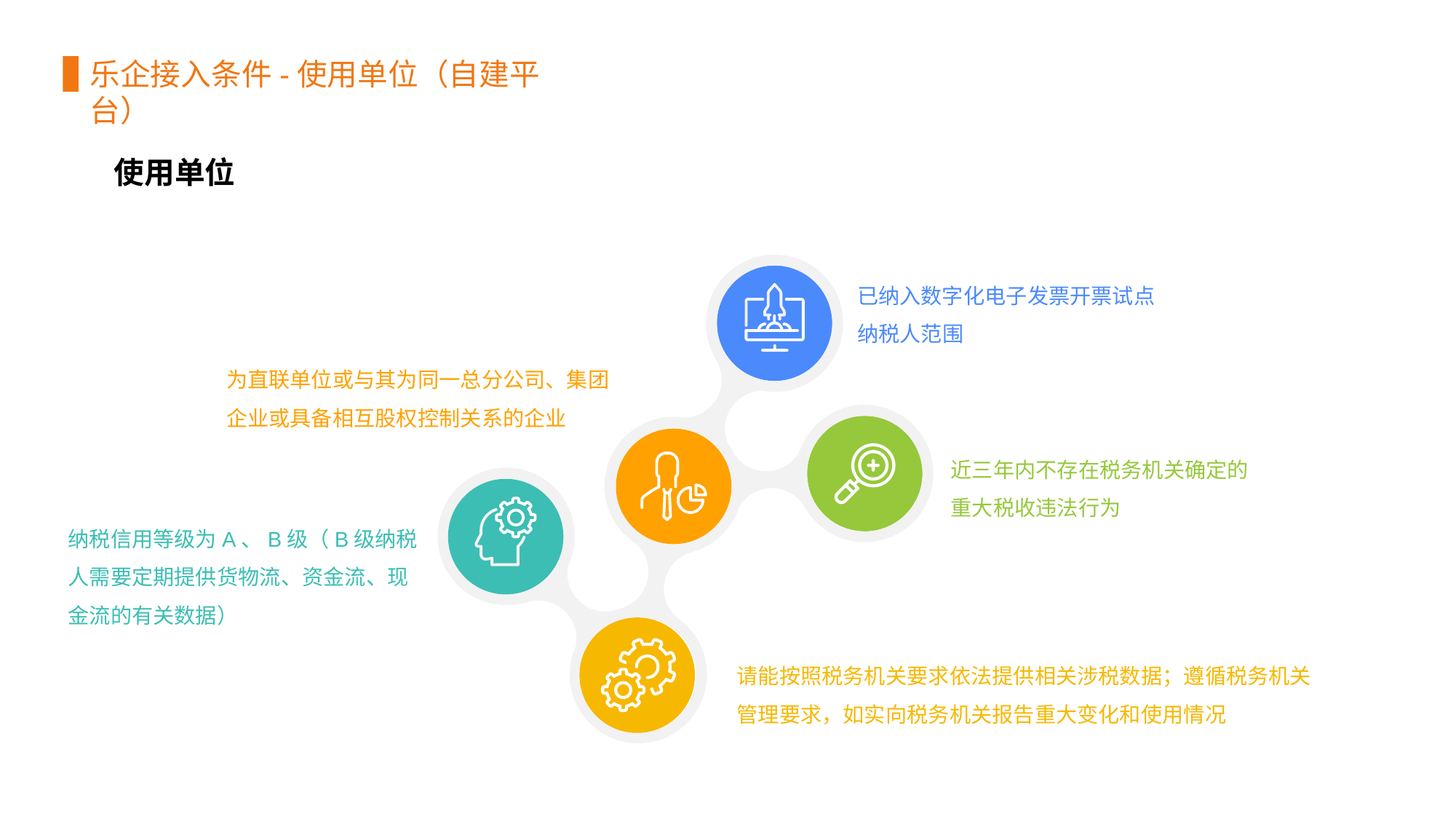

乐企接入条件-使用单位（自建平台）
使用单位

已纳入数字化电子发票开票试点纳税人范围

为直联单位或与其为同一总分公司、集团企业或具备相互股权控制关系的企业

近三年内不存在税务机关确定的重大税收违法行为

纳税信用等级为A、B级（B级纳税人需要定期提供货物流、资金流、现金流的有关数据）

请能按照税务机关要求依法提供相关涉税数据；遵循税务机关管理要求，如实向税务机关报告重大变化和使用情况